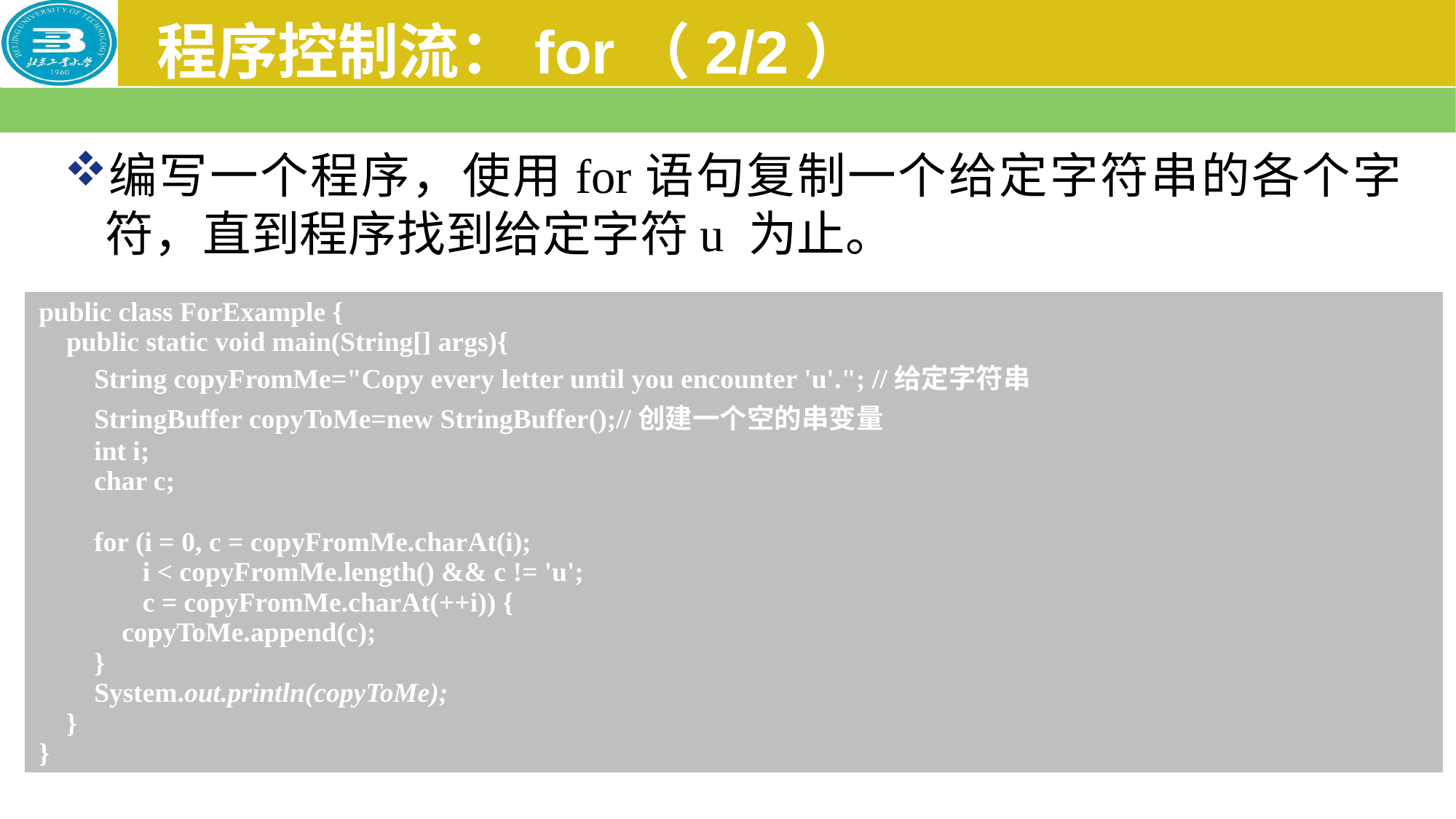

# 程序控制流：for（2/2）
编写一个程序，使用for语句复制一个给定字符串的各个字符，直到程序找到给定字符u 为止。
| public class ForExample { public static void main(String[] args){ String copyFromMe="Copy every letter until you encounter 'u'."; //给定字符串 StringBuffer copyToMe=new StringBuffer();//创建一个空的串变量 int i; char c; for (i = 0, c = copyFromMe.charAt(i); i < copyFromMe.length() && c != 'u'; c = copyFromMe.charAt(++i)) { copyToMe.append(c); } System.out.println(copyToMe); } } |
| --- |